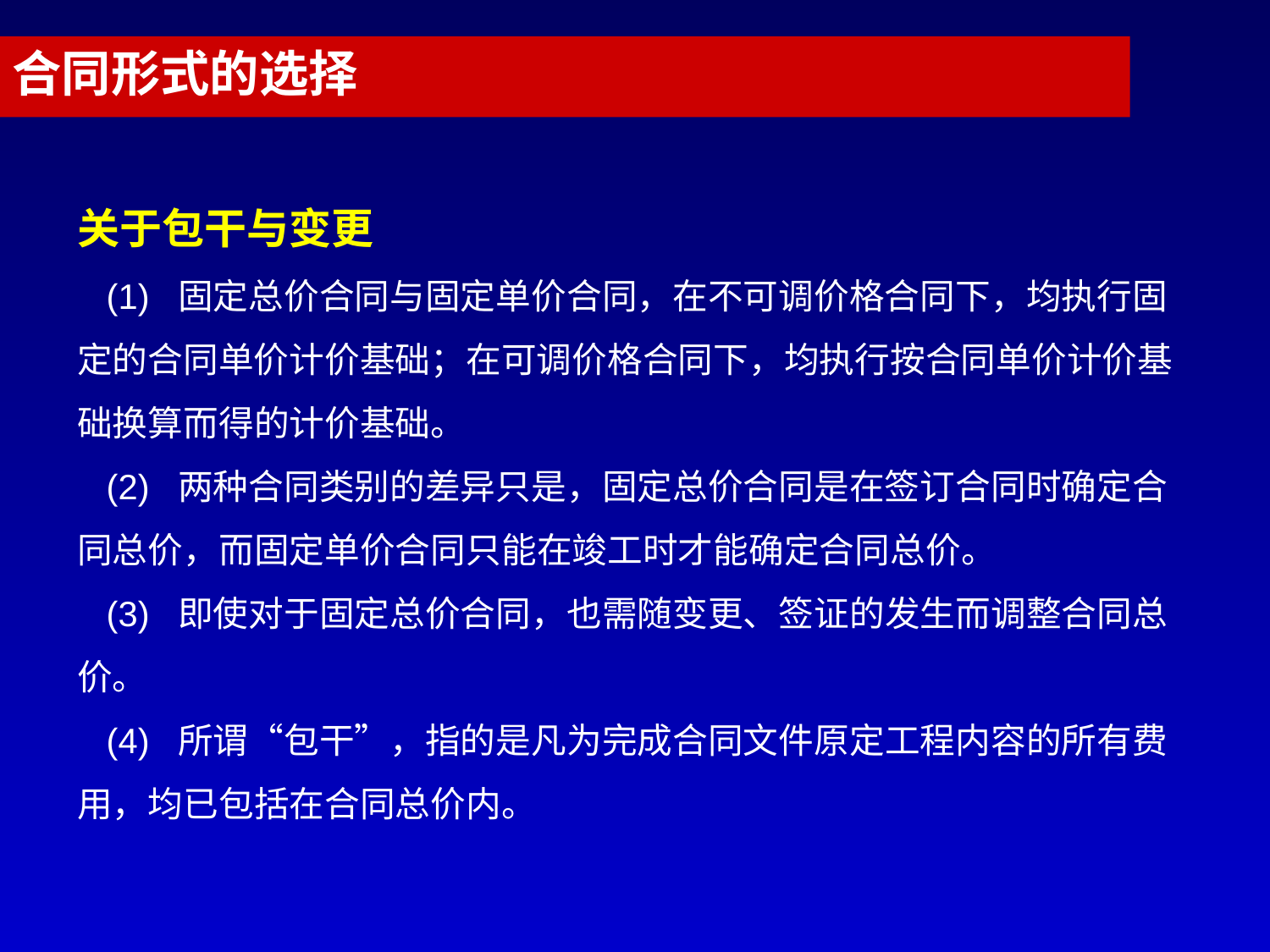

合同形式的选择
关于包干与变更
   (1)  固定总价合同与固定单价合同，在不可调价格合同下，均执行固定的合同单价计价基础；在可调价格合同下，均执行按合同单价计价基础换算而得的计价基础。
   (2)  两种合同类别的差异只是，固定总价合同是在签订合同时确定合同总价，而固定单价合同只能在竣工时才能确定合同总价。
   (3)  即使对于固定总价合同，也需随变更、签证的发生而调整合同总价。
   (4)  所谓“包干”，指的是凡为完成合同文件原定工程内容的所有费用，均已包括在合同总价内。
87